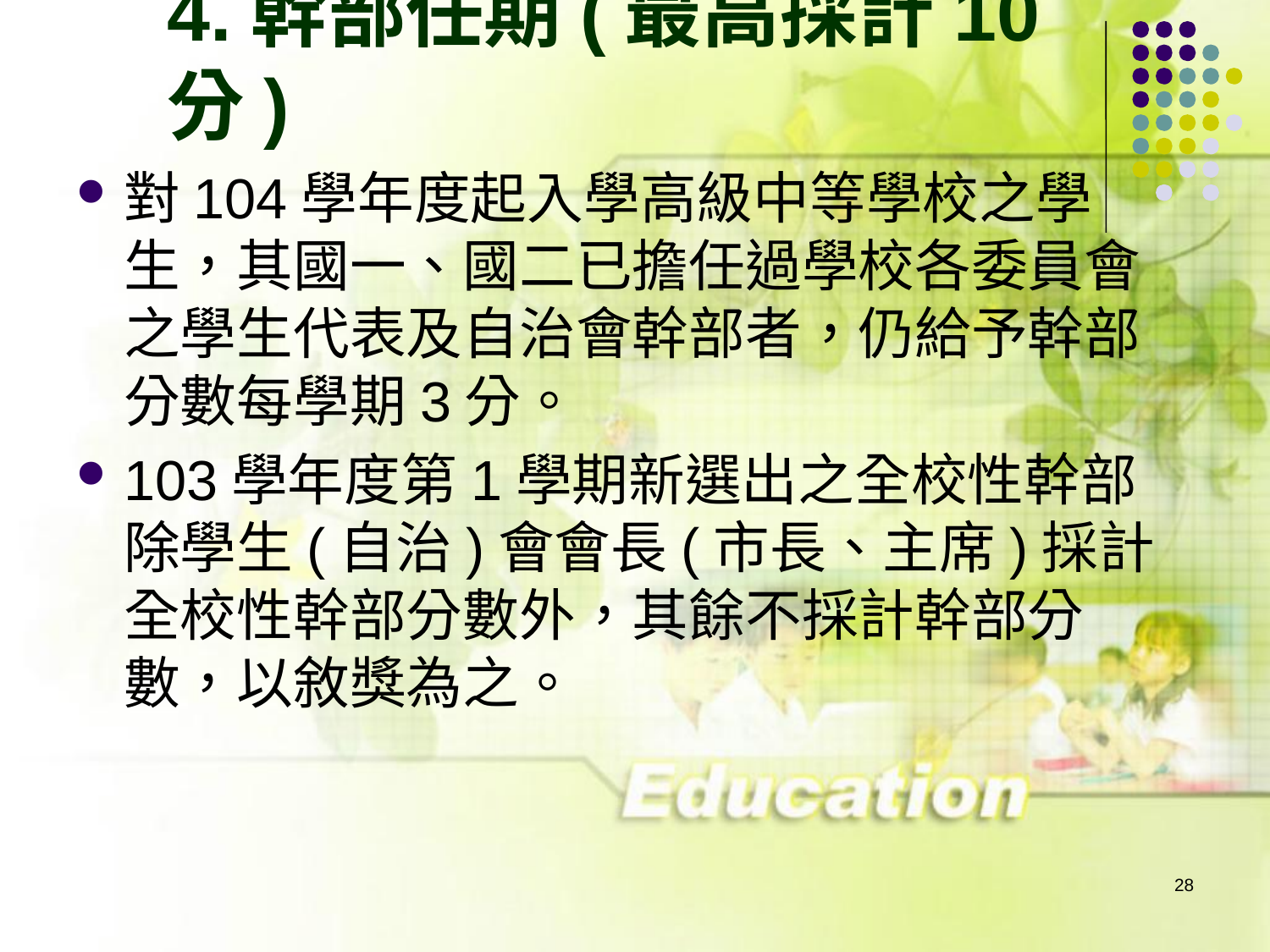

# 4.幹部任期(最高採計10分)
對104學年度起入學高級中等學校之學生，其國一、國二已擔任過學校各委員會之學生代表及自治會幹部者，仍給予幹部分數每學期3分。
103學年度第1學期新選出之全校性幹部除學生(自治)會會長(市長、主席)採計全校性幹部分數外，其餘不採計幹部分數，以敘獎為之。

28